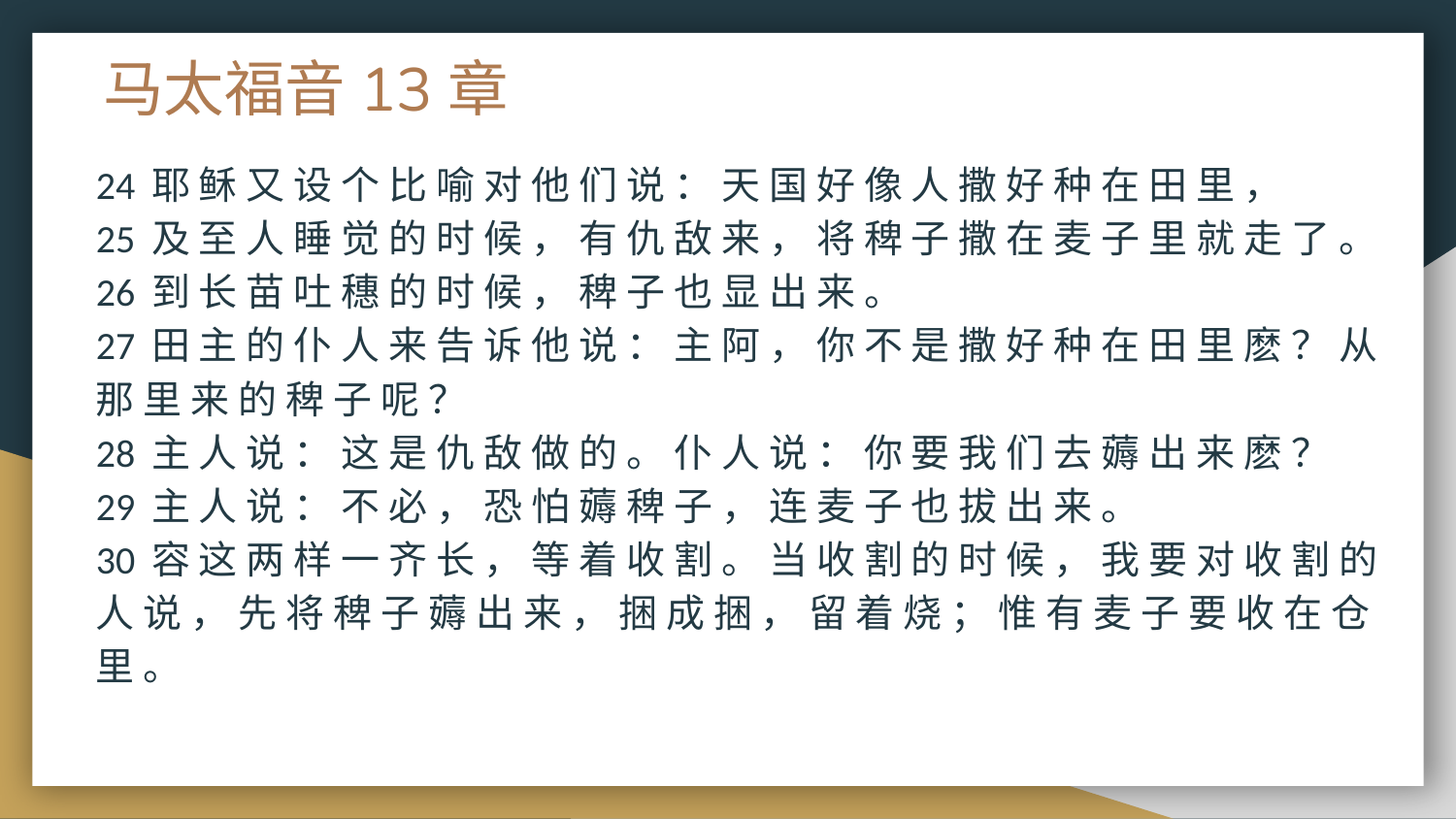

# 马太福音13章
24 耶 稣 又 设 个 比 喻 对 他 们 说 ： 天 国 好 像 人 撒 好 种 在 田 里 ，
25 及 至 人 睡 觉 的 时 候 ， 有 仇 敌 来 ， 将 稗 子 撒 在 麦 子 里 就 走 了 。
26 到 长 苗 吐 穗 的 时 候 ， 稗 子 也 显 出 来 。
27 田 主 的 仆 人 来 告 诉 他 说 ： 主 阿 ， 你 不 是 撒 好 种 在 田 里 麽 ？ 从 那 里 来 的 稗 子 呢 ？
28 主 人 说 ： 这 是 仇 敌 做 的 。 仆 人 说 ： 你 要 我 们 去 薅 出 来 麽 ？
29 主 人 说 ： 不 必 ， 恐 怕 薅 稗 子 ， 连 麦 子 也 拔 出 来 。
30 容 这 两 样 一 齐 长 ， 等 着 收 割 。 当 收 割 的 时 候 ， 我 要 对 收 割 的 人 说 ， 先 将 稗 子 薅 出 来 ， 捆 成 捆 ， 留 着 烧 ； 惟 有 麦 子 要 收 在 仓 里 。